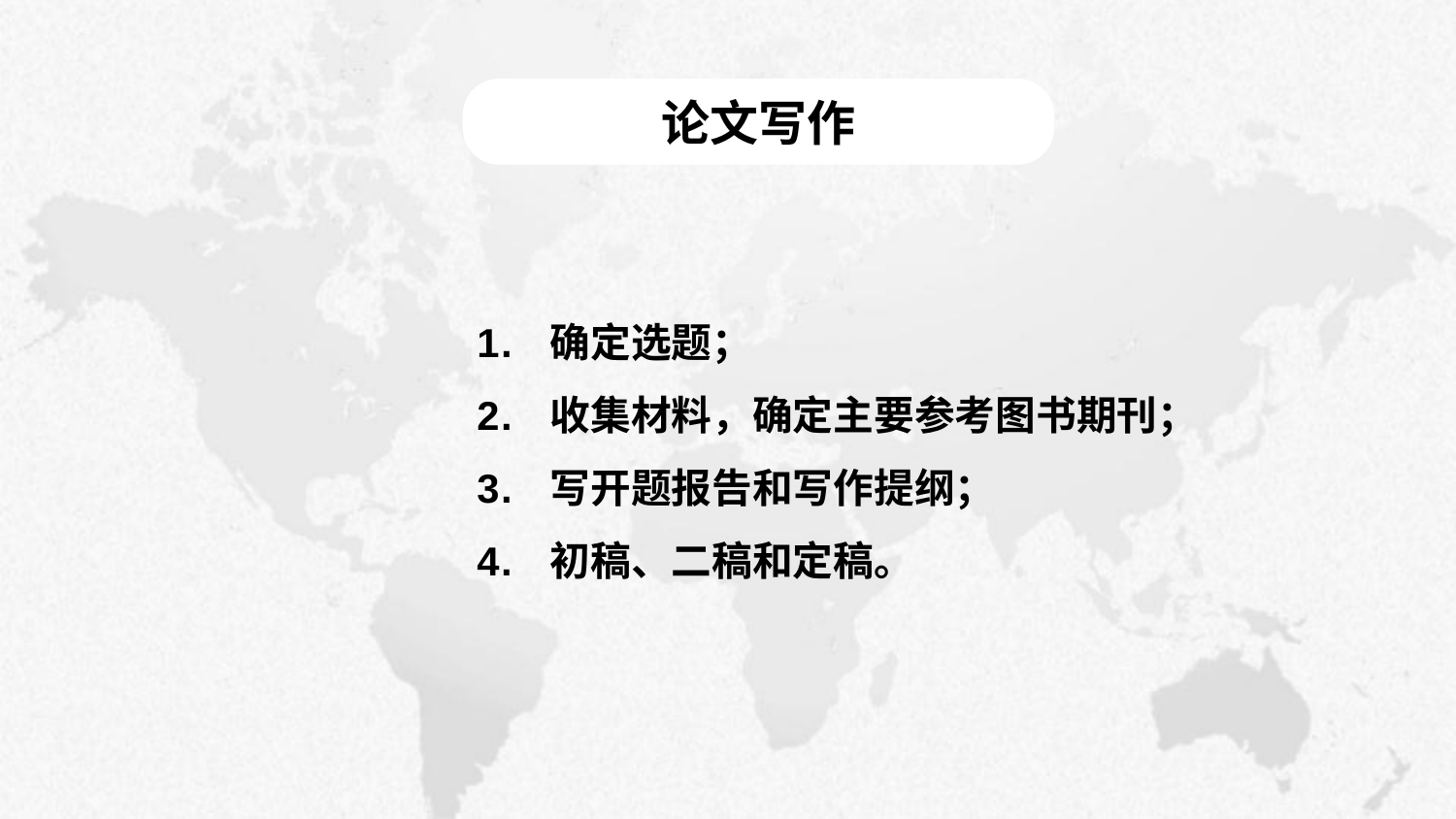

论文写作
确定选题；
收集材料，确定主要参考图书期刊；
写开题报告和写作提纲；
初稿、二稿和定稿。